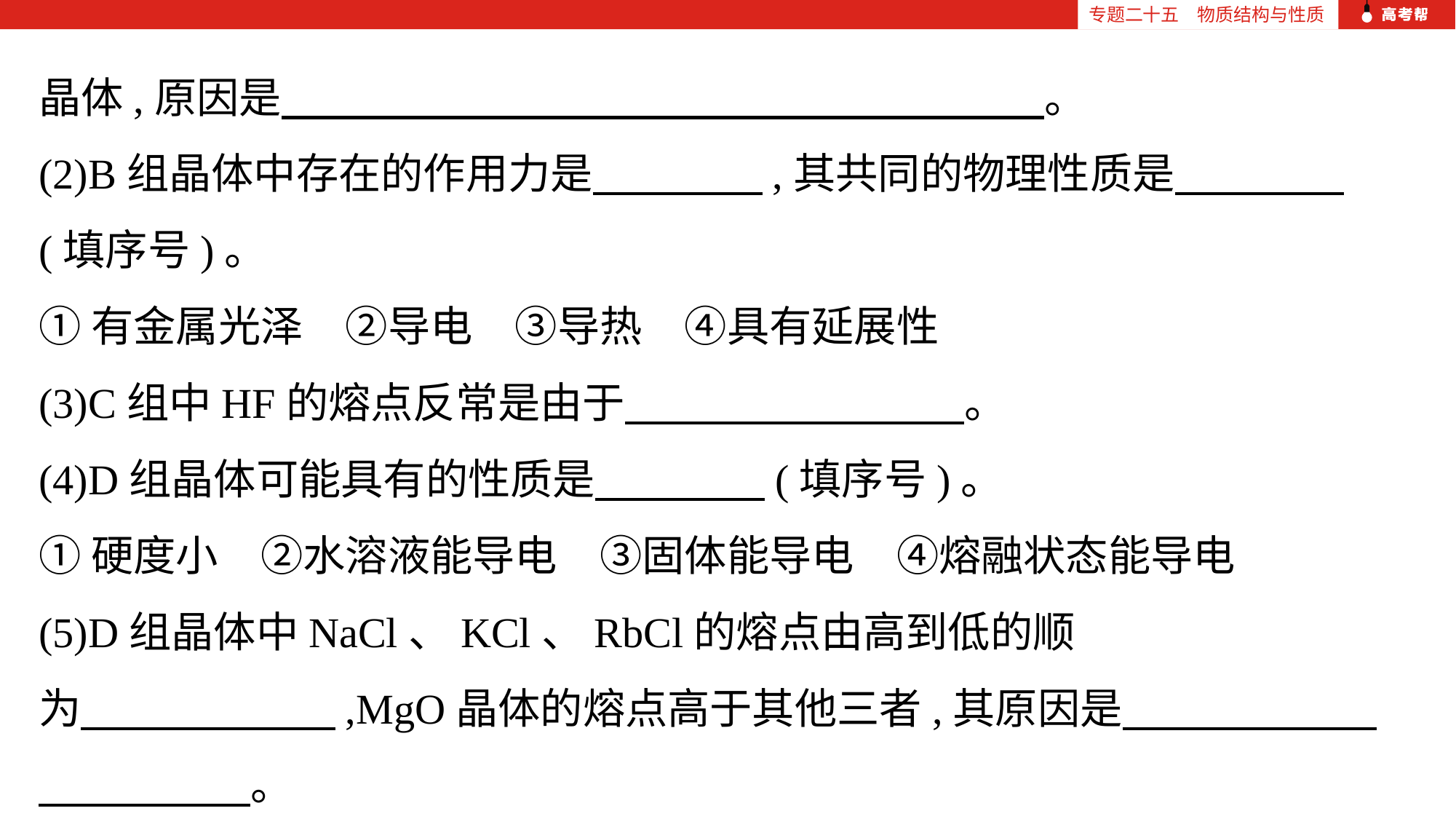

专题二十五　物质结构与性质
晶体,原因是　　　　　　　　　　　　　　　　　　。
(2)B组晶体中存在的作用力是　　　　,其共同的物理性质是　　　　(填序号)。
①有金属光泽　②导电　③导热　④具有延展性
(3)C组中HF的熔点反常是由于　　　　　　　　。
(4)D组晶体可能具有的性质是　　　　(填序号)。
①硬度小　②水溶液能导电　③固体能导电　④熔融状态能导电
(5)D组晶体中NaCl、KCl、RbCl的熔点由高到低的顺为　　　　　　,MgO晶体的熔点高于其他三者,其原因是　　　　　　　　　　　。